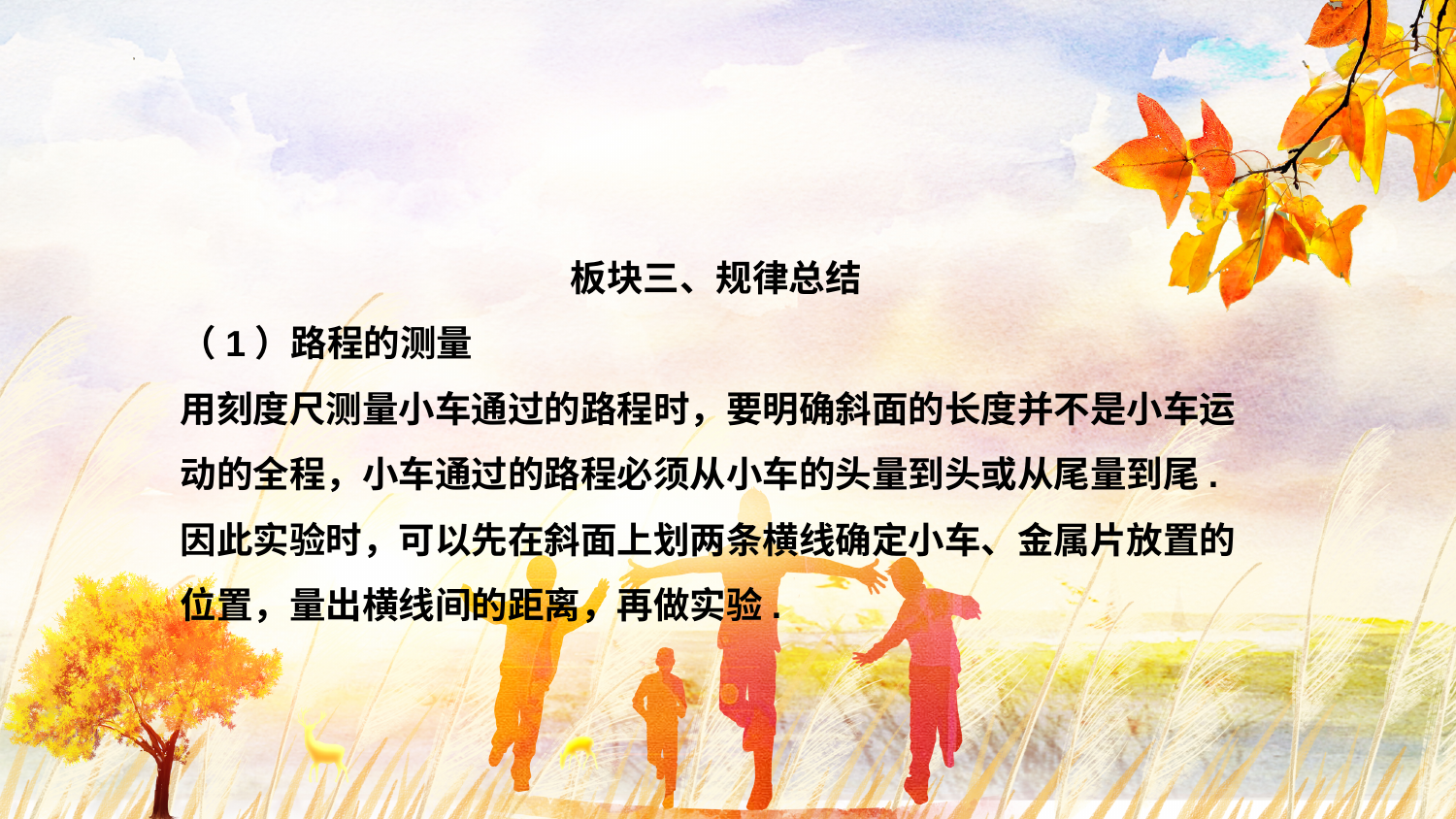

板块三、规律总结
（1）路程的测量
用刻度尺测量小车通过的路程时，要明确斜面的长度并不是小车运动的全程，小车通过的路程必须从小车的头量到头或从尾量到尾.因此实验时，可以先在斜面上划两条横线确定小车、金属片放置的位置，量出横线间的距离，再做实验.